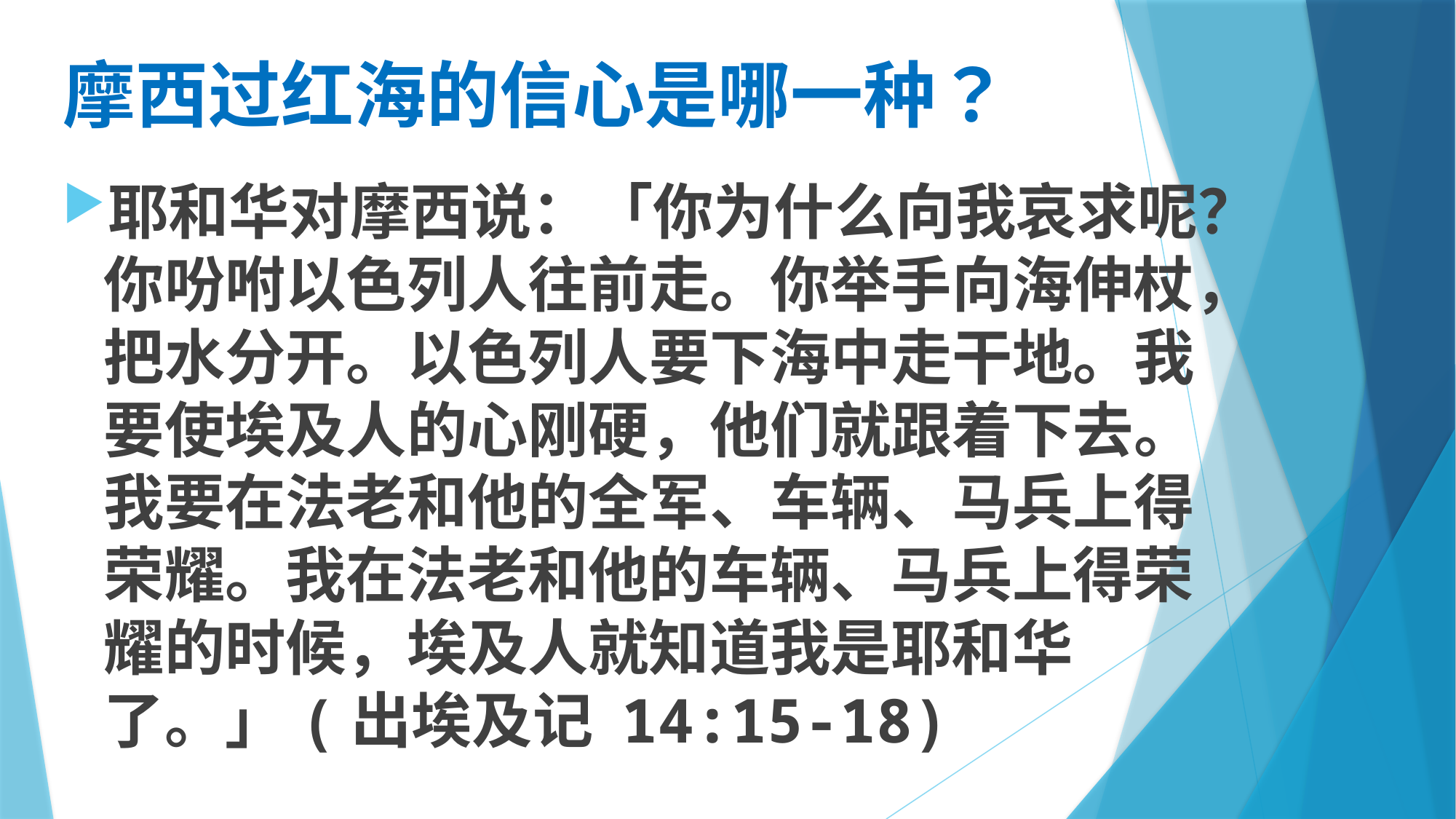

# 摩西过红海的信心是哪一种？
耶和华对摩西说：「你为什么向我哀求呢？你吩咐以色列人往前走。你举手向海伸杖，把水分开。以色列人要下海中走干地。我要使埃及人的心刚硬，他们就跟着下去。我要在法老和他的全军、车辆、马兵上得荣耀。我在法老和他的车辆、马兵上得荣耀的时候，埃及人就知道我是耶和华了。」(出埃及记 14:15-18)